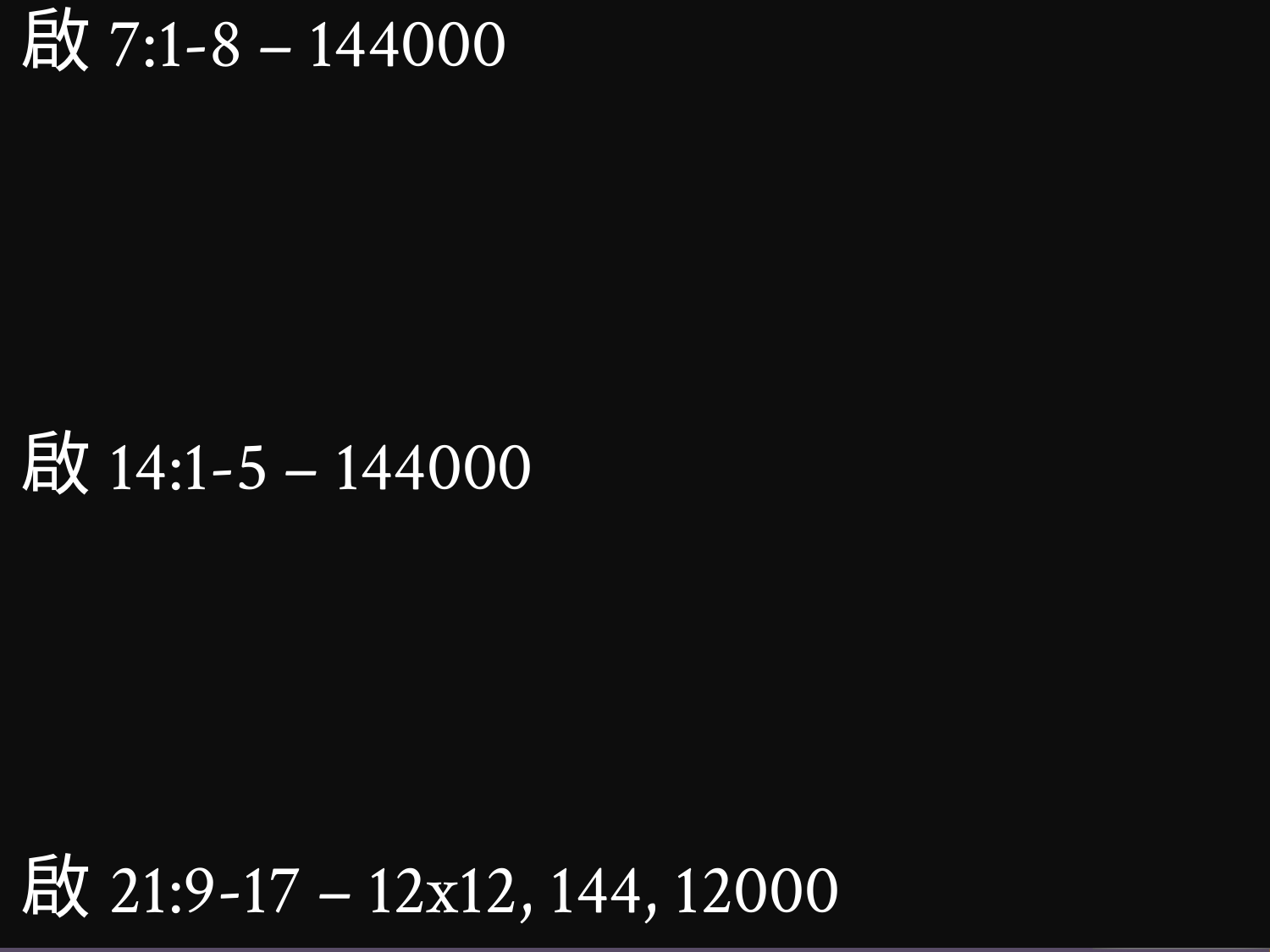

啟7:1-8 – 144000

啟14:1-5 – 144000

啟21:9-17 – 12x12, 144, 12000